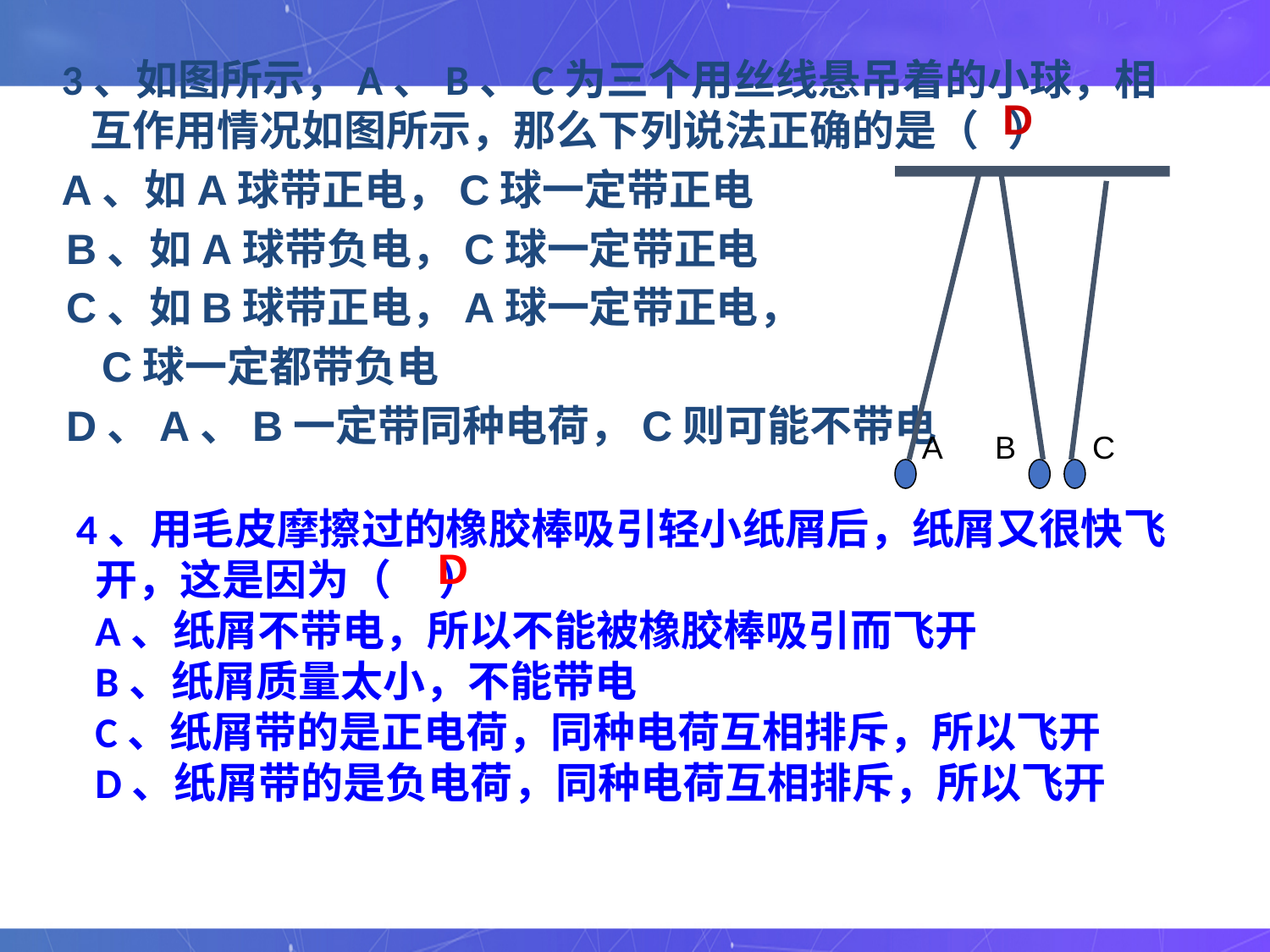

3、如图所示，A、B、C为三个用丝线悬吊着的小球，相互作用情况如图所示，那么下列说法正确的是（   ）
  A、如A球带正电，C球一定带正电
  B、如A球带负电，C球一定带正电
  C、如B球带正电，A球一定带正电，
     C球一定都带负电
  D、A、B一定带同种电荷，C则可能不带电

D

A
B
C

   4、用毛皮摩擦过的橡胶棒吸引轻小纸屑后，纸屑又很快飞开，这是因为（     ）
A、纸屑不带电，所以不能被橡胶棒吸引而飞开
B、纸屑质量太小，不能带电
C、纸屑带的是正电荷，同种电荷互相排斥，所以飞开
D、纸屑带的是负电荷，同种电荷互相排斥，所以飞开
D